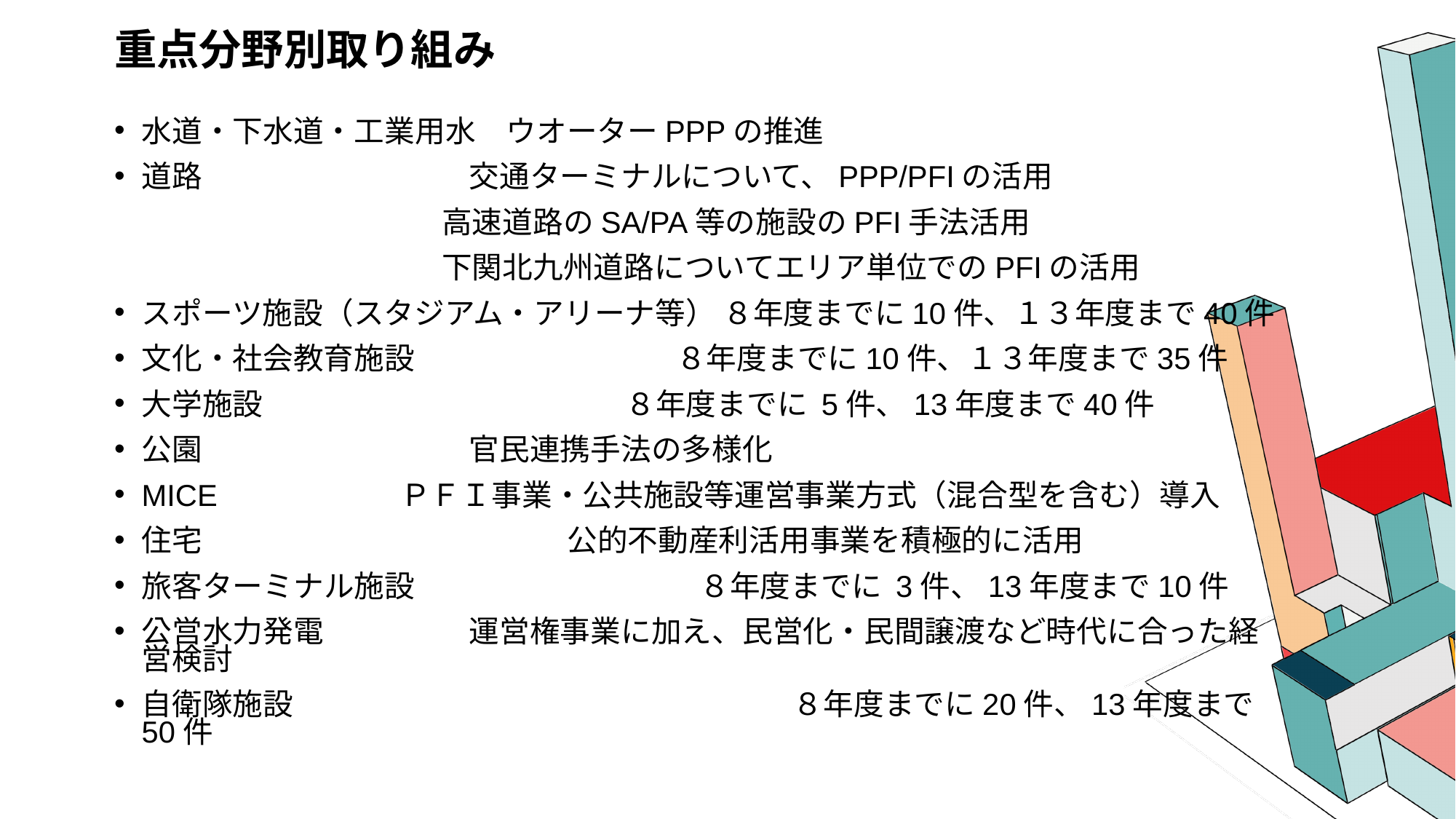

# 重点分野別取り組み
水道・下水道・工業用水　ウオーターPPPの推進
道路			交通ターミナルについて、PPP/PFIの活用
			高速道路のSA/PA等の施設のPFI手法活用
　			下関北九州道路についてエリア単位でのPFIの活用
スポーツ施設（スタジアム・アリーナ等） ８年度までに10件、１３年度まで40件
文化・社会教育施設		　　　 ８年度までに10件、１３年度まで35件
大学施設			       ８年度までに 5件、13年度まで40件
公園			官民連携手法の多様化
MICE                     ＰＦＩ事業・公共施設等運営事業方式（混合型を含む）導入
住宅　　　　　　　　　　　　公的不動産利活用事業を積極的に活用
旅客ターミナル施設		　　　　８年度までに 3件、13年度まで10件
公営水力発電		運営権事業に加え、民営化・民間譲渡など時代に合った経営検討
自衛隊施設 　　　　　　　　　　　　　　　　 ８年度までに20件、13年度まで50件